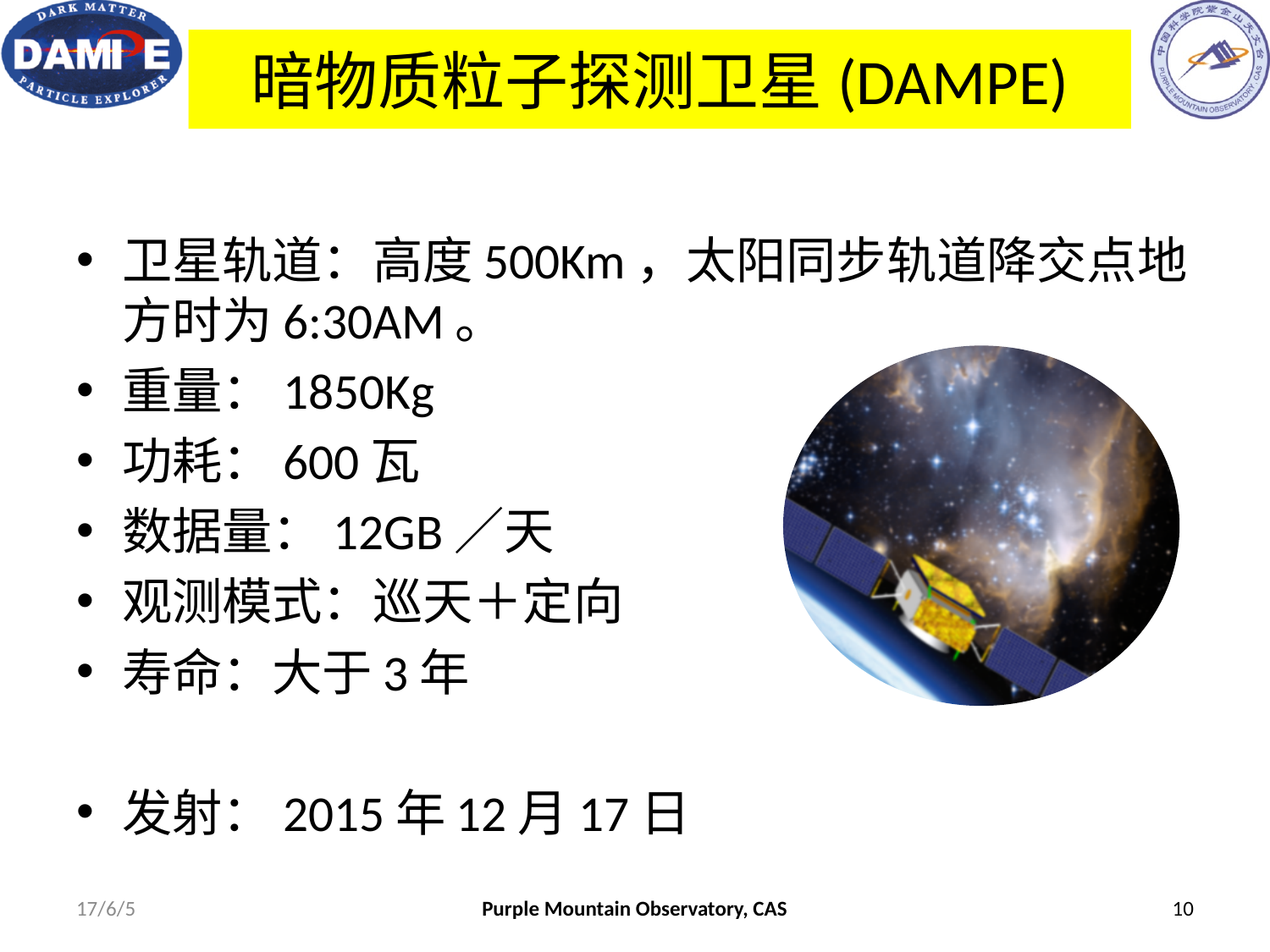

# 暗物质粒子探测卫星(DAMPE)
卫星轨道：高度500Km，太阳同步轨道降交点地方时为6:30AM。
重量：1850Kg
功耗：600瓦
数据量：12GB／天
观测模式：巡天＋定向
寿命：大于3年

发射：2015年12月17日

17/6/5
Purple Mountain Observatory, CAS
10